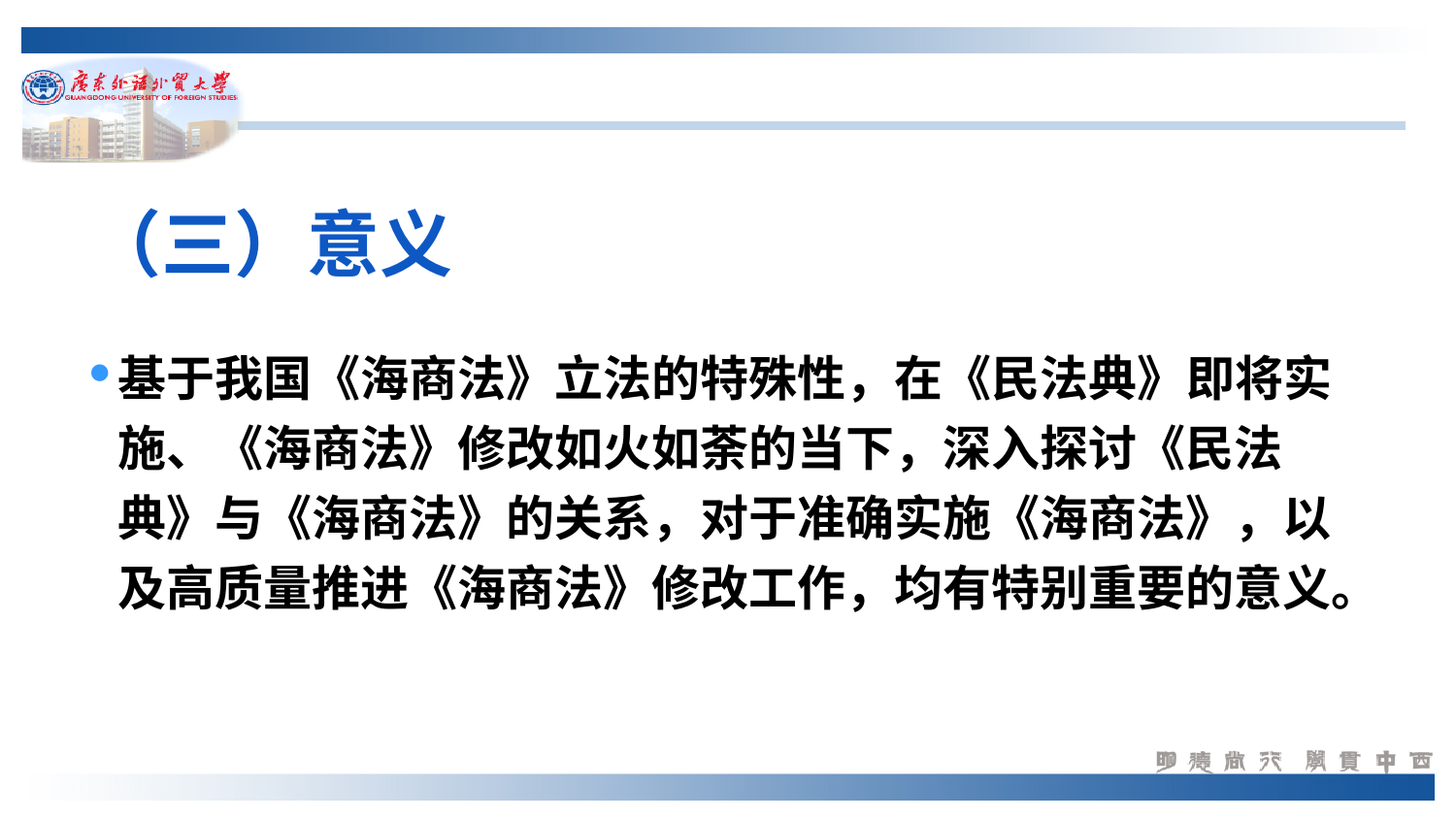

# （三）意义
基于我国《海商法》立法的特殊性，在《民法典》即将实施、《海商法》修改如火如荼的当下，深入探讨《民法典》与《海商法》的关系，对于准确实施《海商法》，以及高质量推进《海商法》修改工作，均有特别重要的意义。